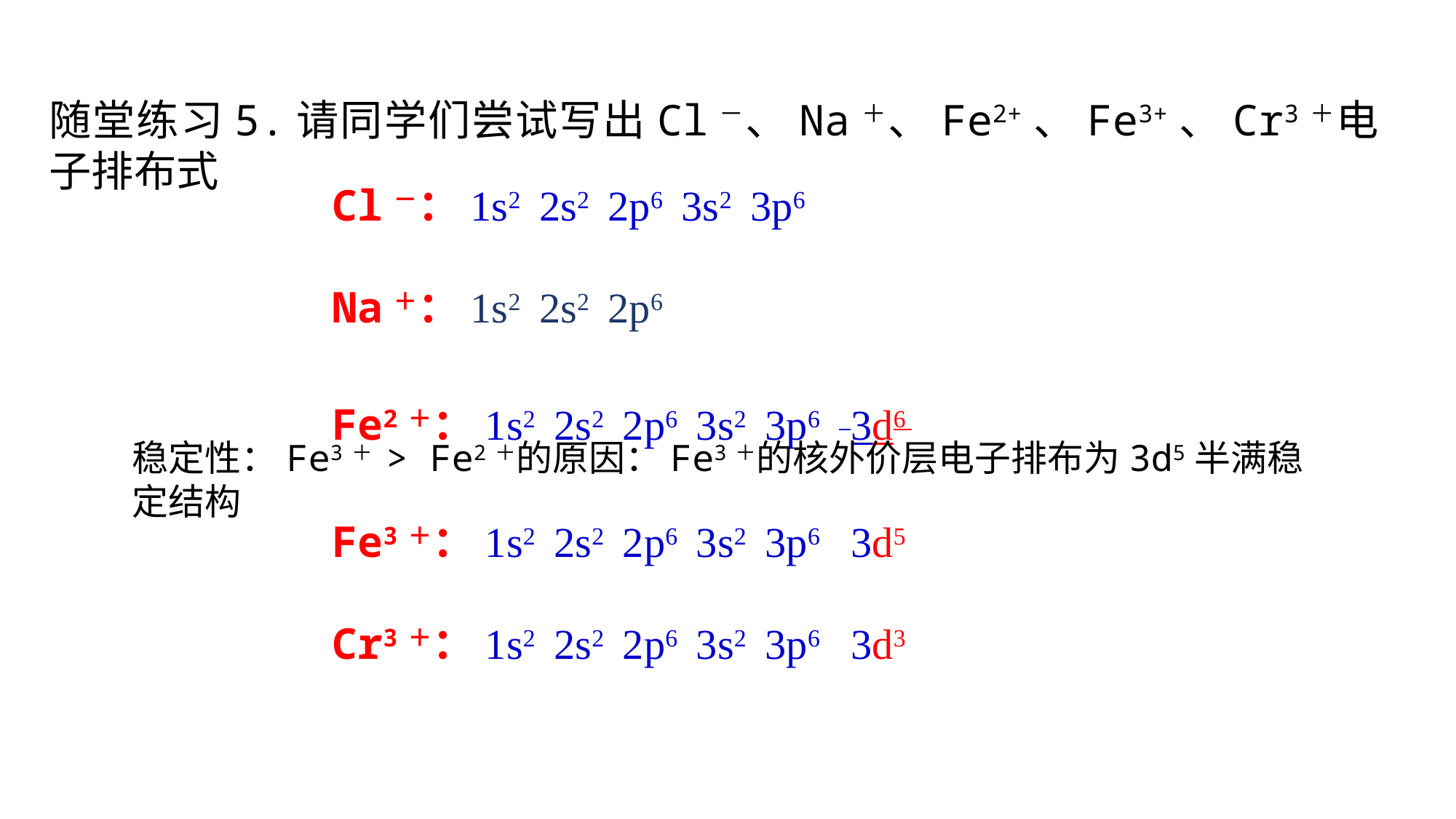

随堂练习5.请同学们尝试写出Cl－、Na＋、Fe2+、Fe3+、Cr3＋电子排布式

Cl－：1s2   2s2   2p6   3s2   3p6

Na＋：1s2   2s2   2p6

Fe2＋：1s2   2s2   2p6   3s2   3p6     3d6

Fe3＋：1s2   2s2   2p6   3s2   3p6     3d5

Cr3＋：1s2   2s2   2p6   3s2   3p6     3d3

稳定性：Fe3＋ > Fe2＋的原因：Fe3＋的核外价层电子排布为3d5半满稳定结构